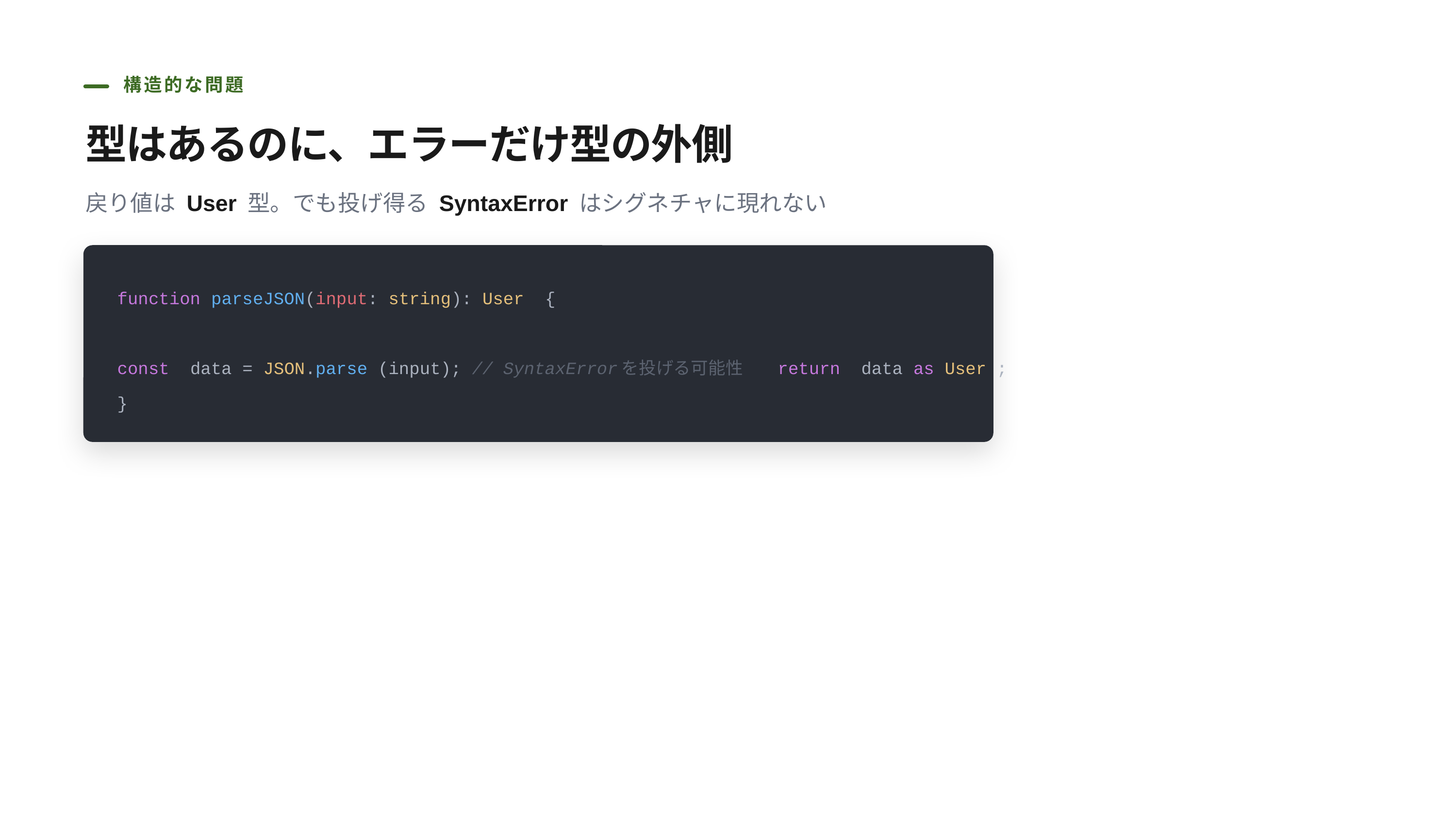

構造的な問題

型はあるのに、エラーだけ型の外側
戻り値は User 型。でも投げ得る SyntaxError はシグネチャに現れない

function parseJSON(input: string): User  {

const  data = JSON.parse (input); // SyntaxErrorを投げる可能性   return  data as User ;
}